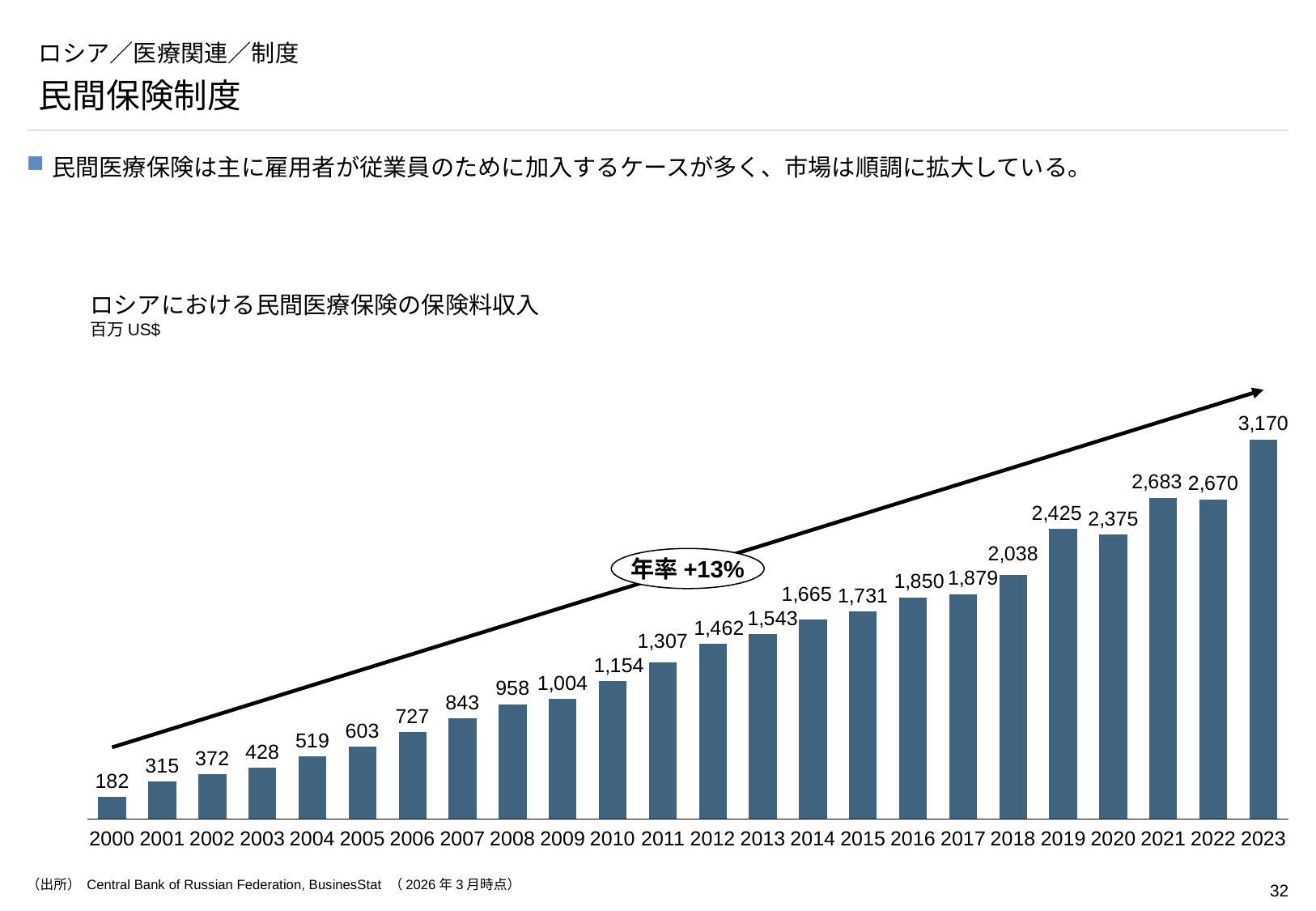

# ロシア／医療関連／制度
民間保険制度
民間医療保険は主に雇用者が従業員のために加入するケースが多く、市場は順調に拡大している。
ロシアにおける民間医療保険の保険料収入
百万US$

### Chart

| Category |  |
|---|---|
年率+13%
2000
2001
2002
2003
2004
2005
2006
2007
2008
2009
2010
2011
2012
2013
2014
2015
2016
2017
2018
2019
2020
2021
2022
2023
（出所） Central Bank of Russian Federation, BusinesStat （2026年3月時点）